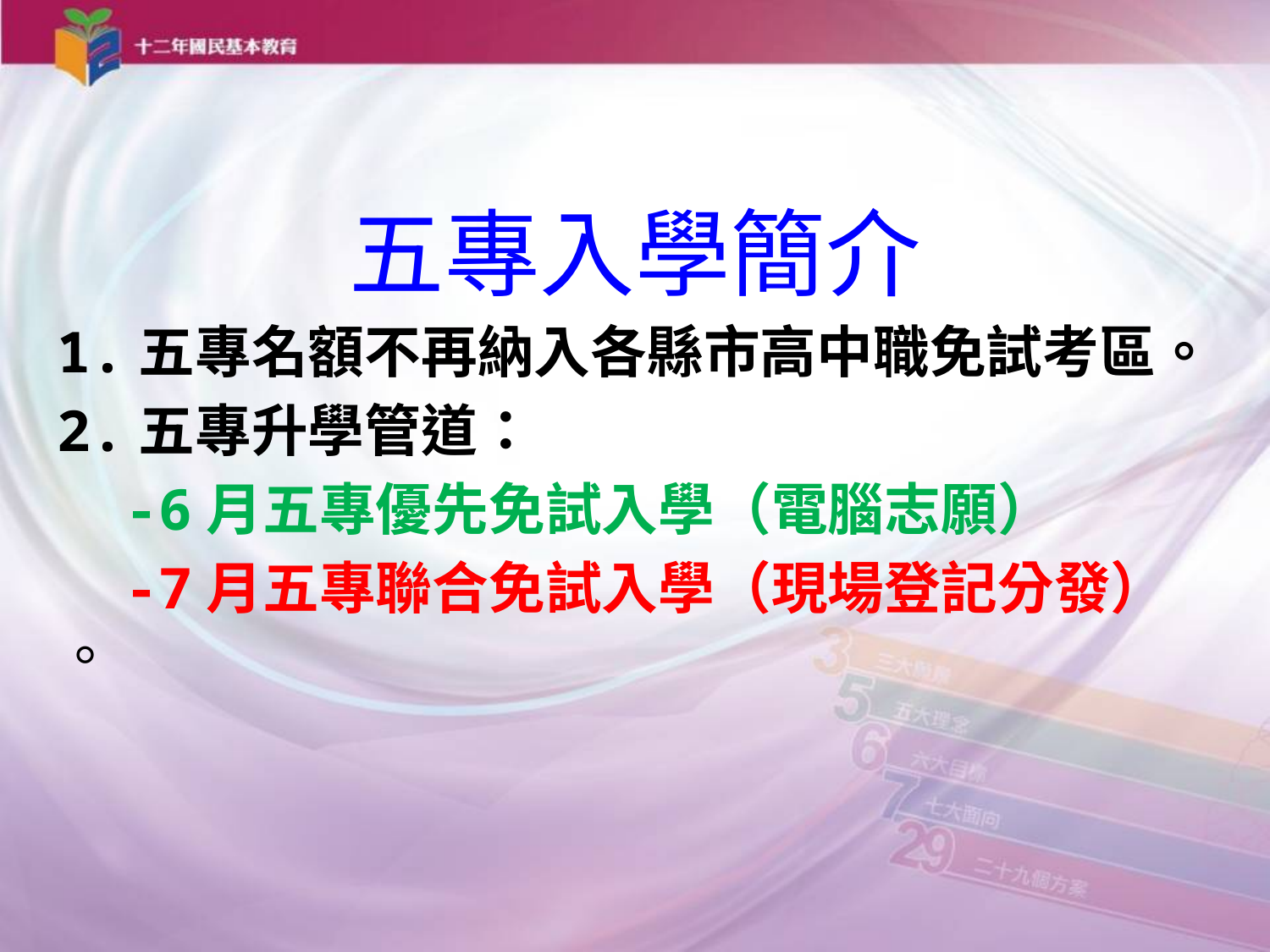

五專入學簡介
1.五專名額不再納入各縣市高中職免試考區。
2.五專升學管道：
  -6月五專優先免試入學（電腦志願）
  -7月五專聯合免試入學（現場登記分發） 。